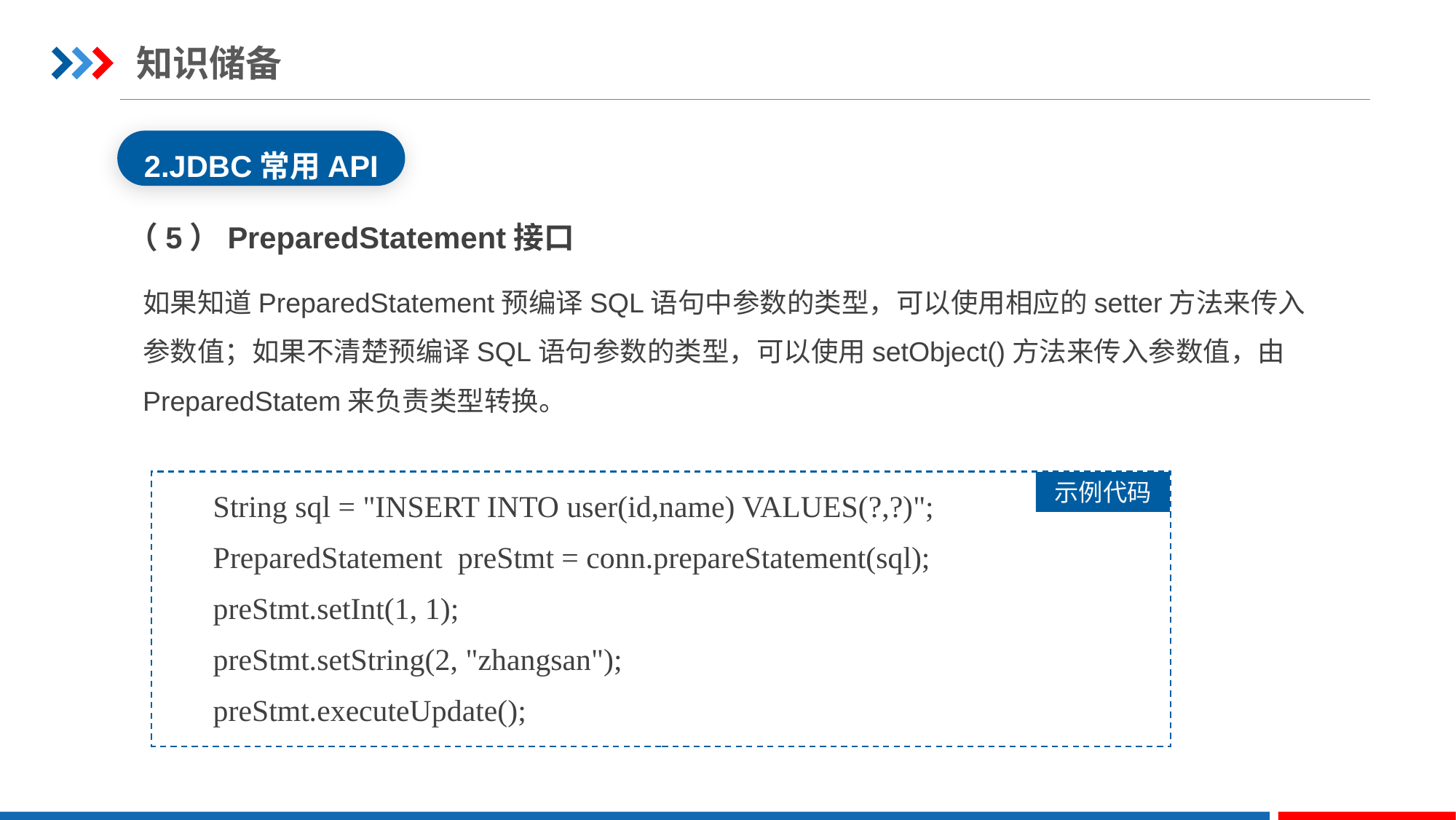

知识储备
2.JDBC常用API

（5）PreparedStatement接口
如果知道PreparedStatement预编译SQL语句中参数的类型，可以使用相应的setter方法来传入参数值；如果不清楚预编译SQL语句参数的类型，可以使用setObject()方法来传入参数值，由PreparedStatem来负责类型转换。

示例代码
String sql = "INSERT INTO user(id,name) VALUES(?,?)";
PreparedStatement  preStmt = conn.prepareStatement(sql);
preStmt.setInt(1, 1);
preStmt.setString(2, "zhangsan");
preStmt.executeUpdate();